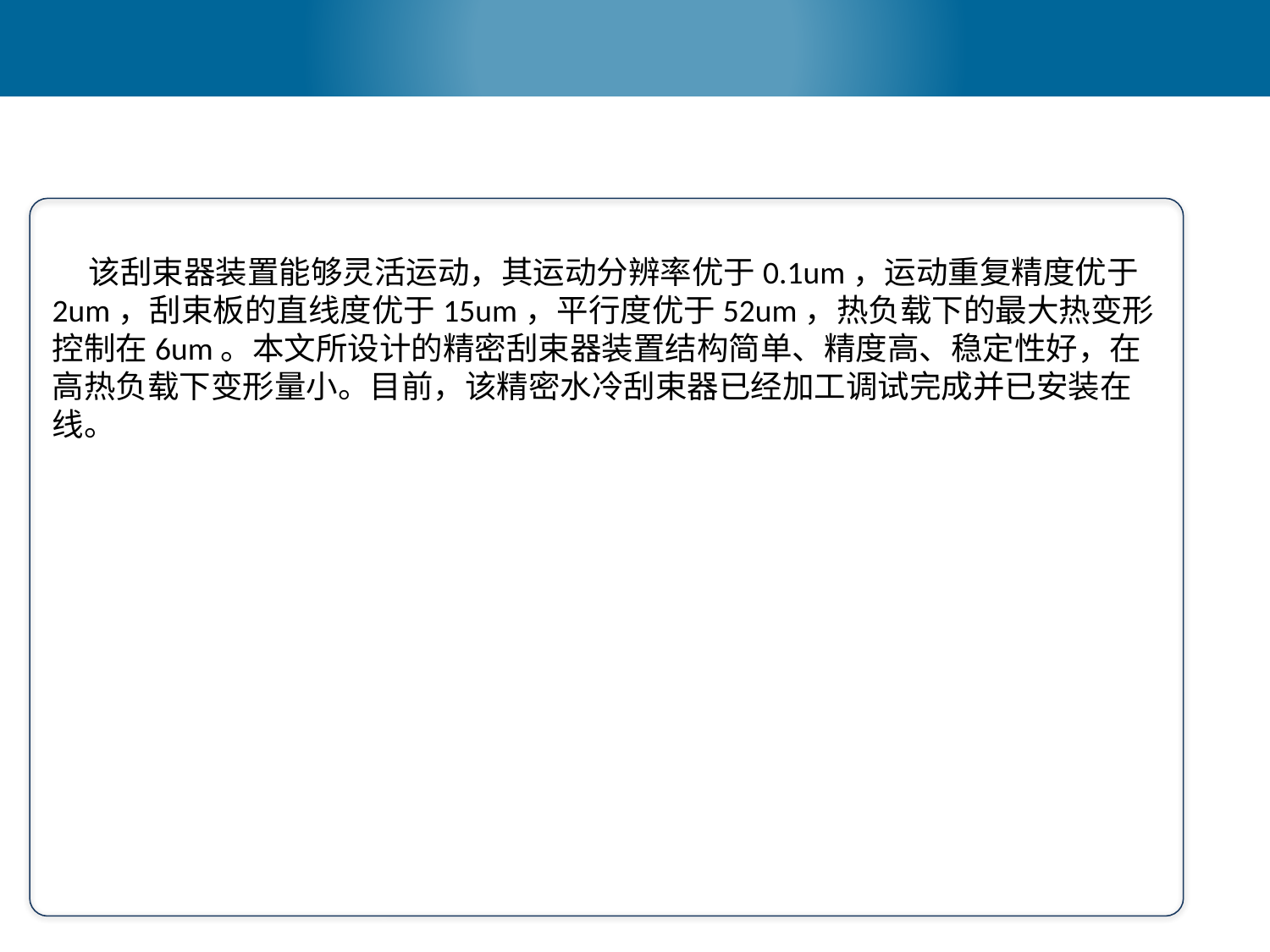

该刮束器装置能够灵活运动，其运动分辨率优于0.1um，运动重复精度优于2um，刮束板的直线度优于15um，平行度优于52um，热负载下的最大热变形控制在6um。本文所设计的精密刮束器装置结构简单、精度高、稳定性好，在高热负载下变形量小。目前，该精密水冷刮束器已经加工调试完成并已安装在线。